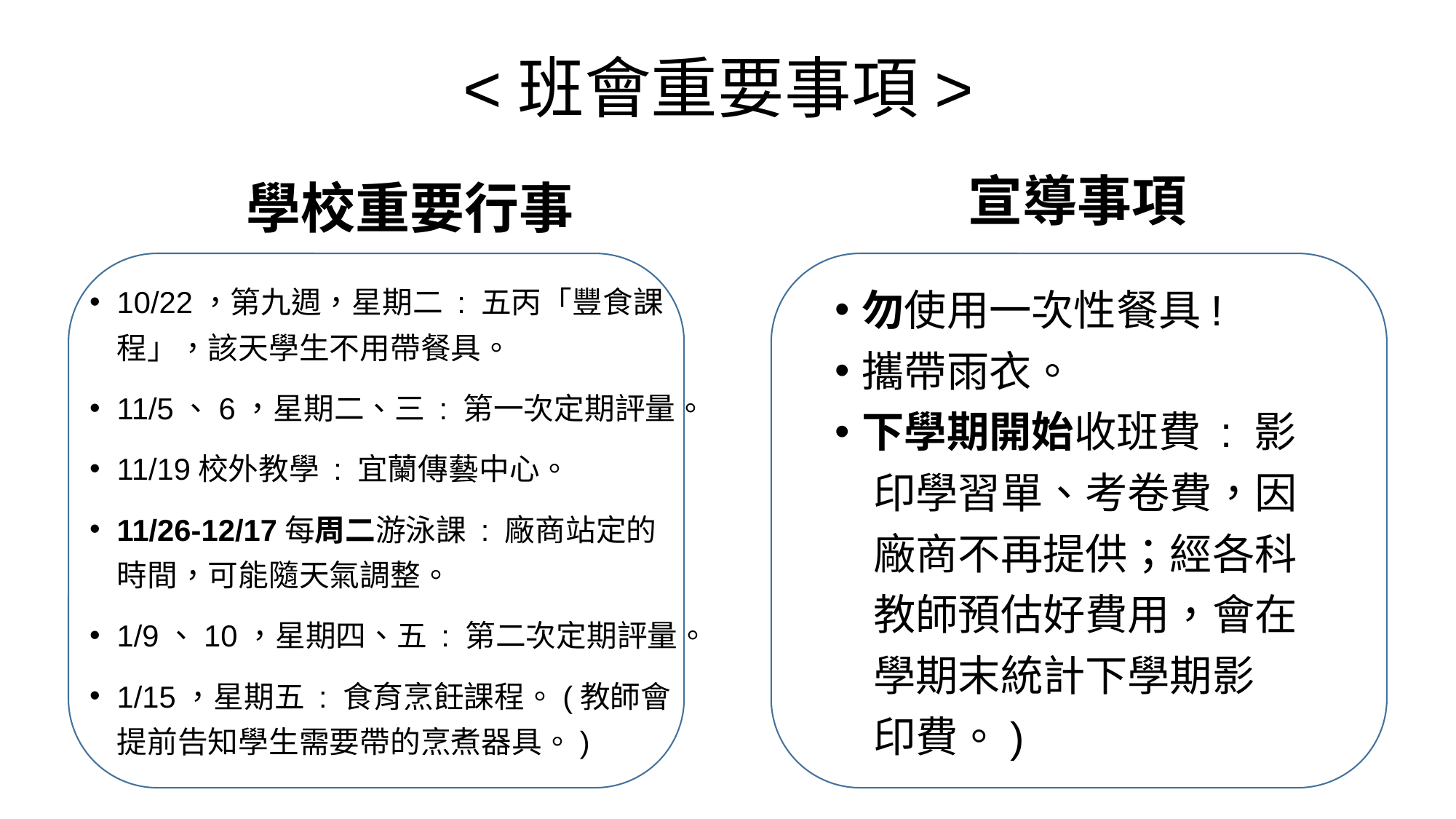

# <班會重要事項>
宣導事項
學校重要行事

10/22，第九週，星期二 : 五丙「豐食課程」，該天學生不用帶餐具。
11/5、6，星期二、三 : 第一次定期評量。
11/19校外教學 : 宜蘭傳藝中心。
11/26-12/17每周二游泳課 : 廠商站定的時間，可能隨天氣調整。
1/9、10，星期四、五 : 第二次定期評量。
1/15，星期五 : 食育烹飪課程。(教師會提前告知學生需要帶的烹煮器具。)
勿使用一次性餐具!
攜帶雨衣。
下學期開始收班費 : 影
   印學習單、考卷費，因
   廠商不再提供；經各科
   教師預估好費用，會在
   學期末統計下學期影
   印費。)